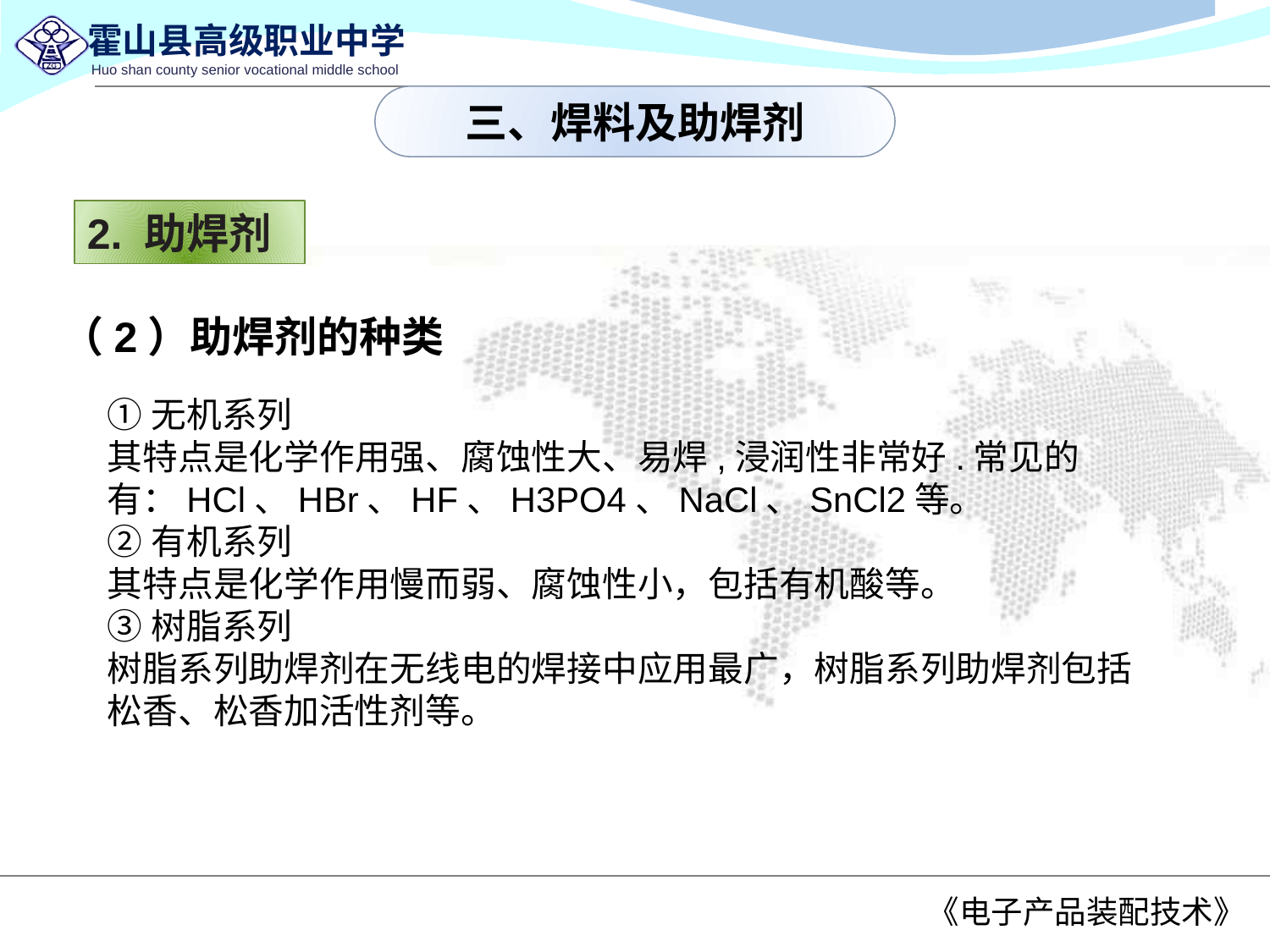

三、焊料及助焊剂
2. 助焊剂
（2）助焊剂的种类
①无机系列
其特点是化学作用强、腐蚀性大、易焊,浸润性非常好.常见的有：HCl、HBr、HF、H3PO4、NaCl、SnCl2等。
②有机系列
其特点是化学作用慢而弱、腐蚀性小，包括有机酸等。
③树脂系列
树脂系列助焊剂在无线电的焊接中应用最广，树脂系列助焊剂包括松香、松香加活性剂等。